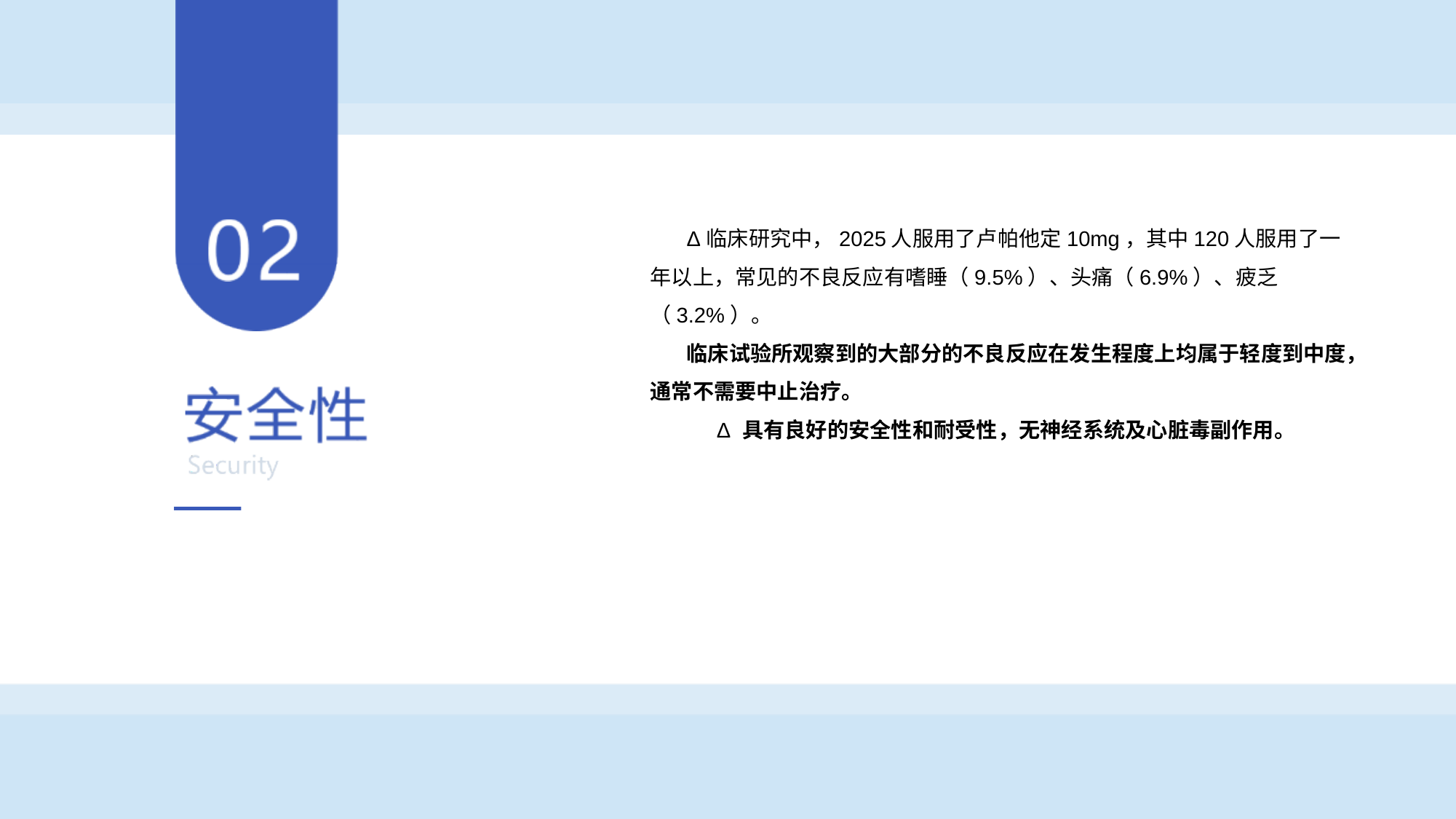

Δ临床研究中，2025人服用了卢帕他定10mg，其中120人服用了一年以上，常见的不良反应有嗜睡（9.5%）、头痛（6.9%）、疲乏（3.2%）。
临床试验所观察到的大部分的不良反应在发生程度上均属于轻度到中度，通常不需要中止治疗。
     Δ 具有良好的安全性和耐受性，无神经系统及心脏毒副作用。